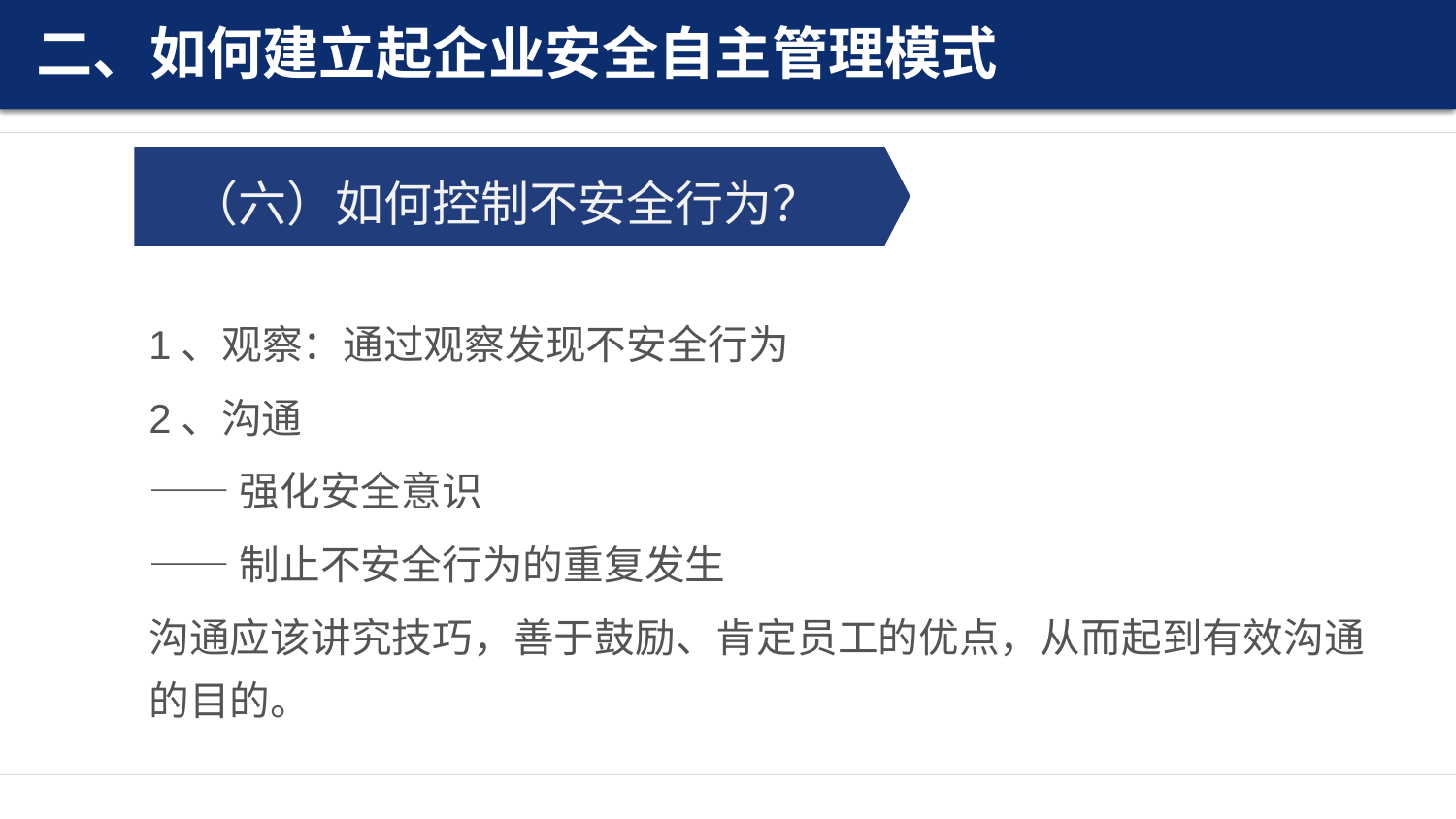

二、如何建立起企业安全自主管理模式
  （六）如何控制不安全行为？
1、观察：通过观察发现不安全行为
2、沟通
——强化安全意识
——制止不安全行为的重复发生
沟通应该讲究技巧，善于鼓励、肯定员工的优点，从而起到有效沟通的目的。